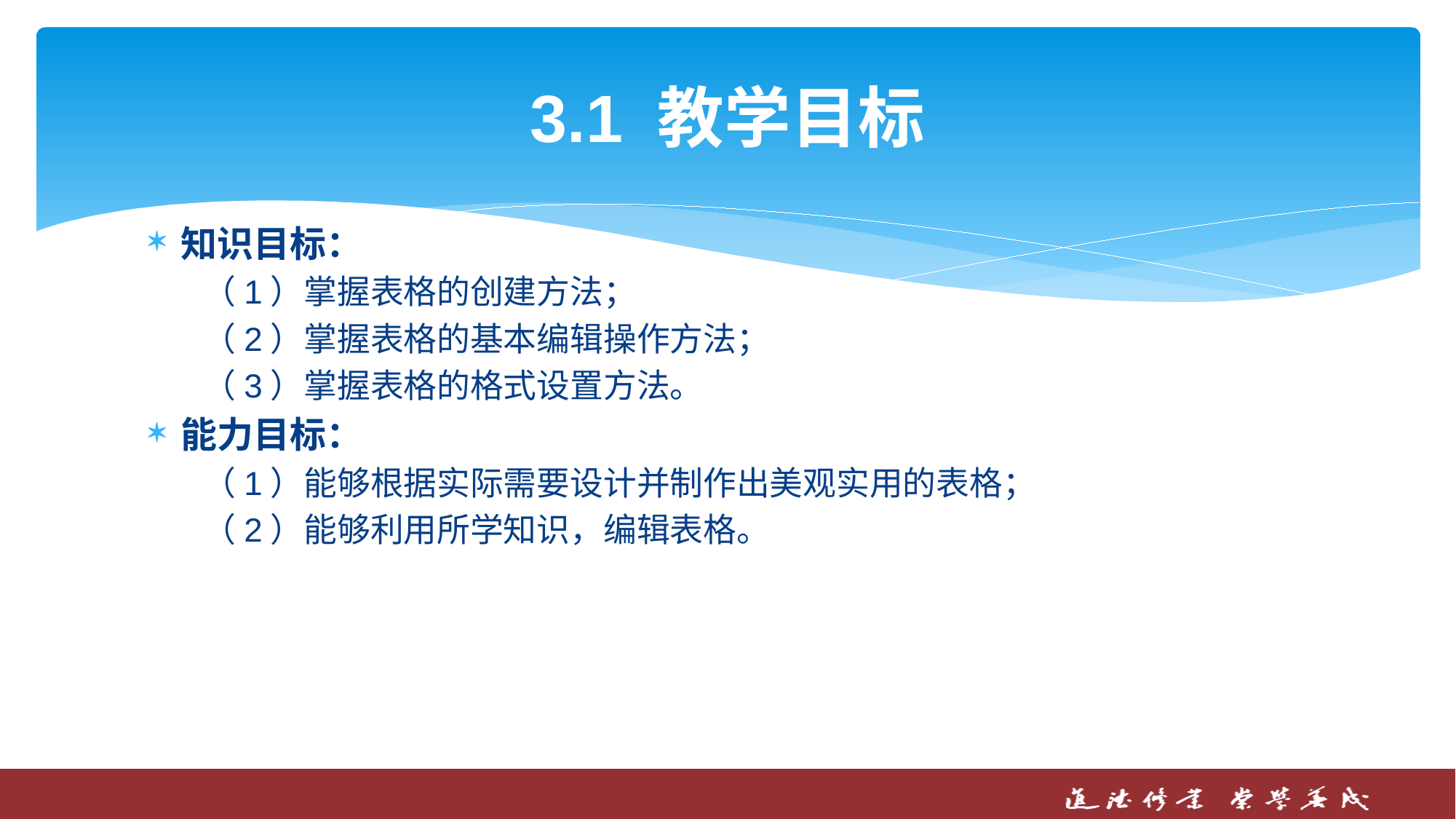

# 3.1 教学目标
知识目标：
（1）掌握表格的创建方法；
（2）掌握表格的基本编辑操作方法；
（3）掌握表格的格式设置方法。
能力目标：
（1）能够根据实际需要设计并制作出美观实用的表格；
（2）能够利用所学知识，编辑表格。